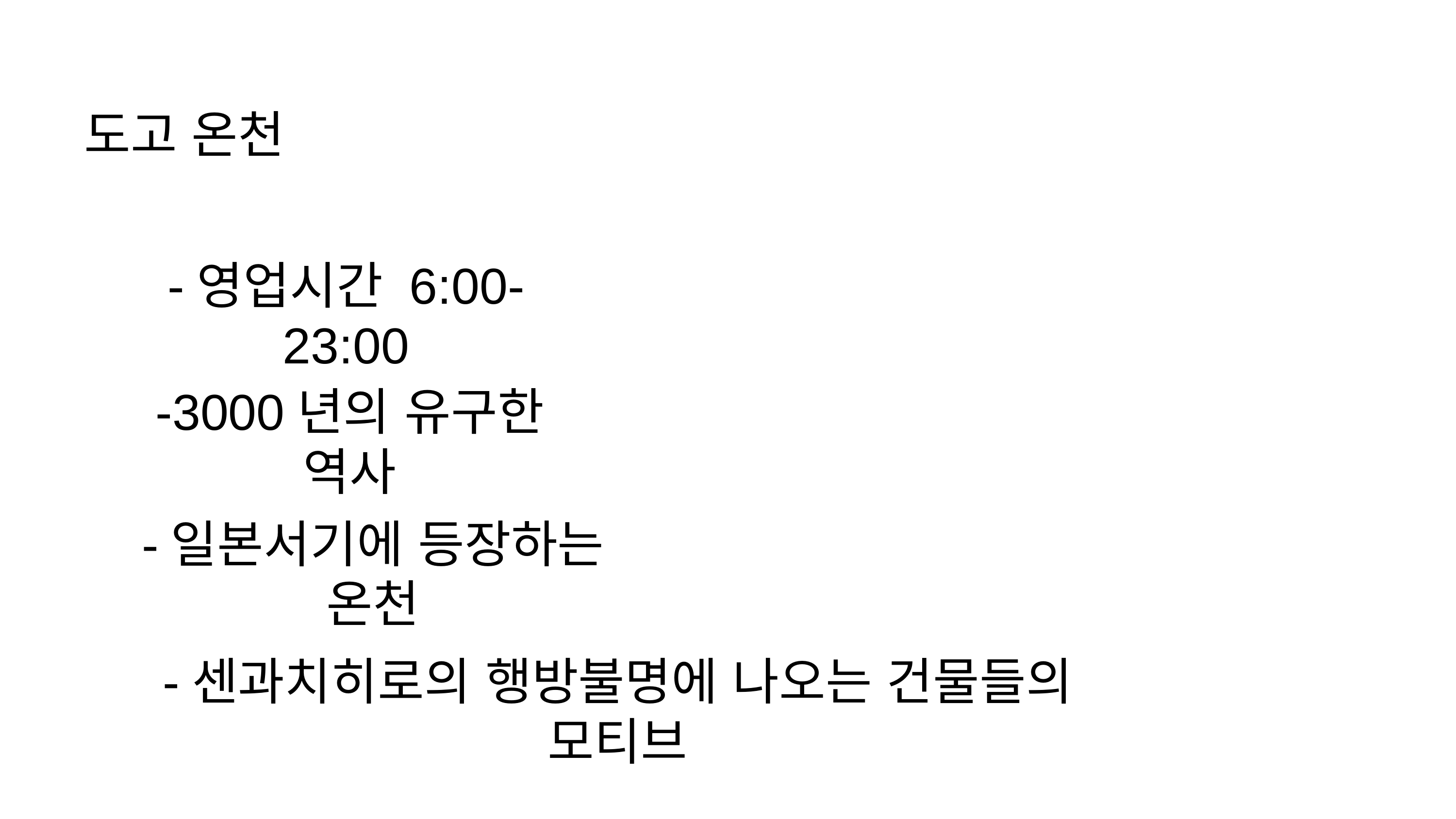

도고 온천
-영업시간 6:00-23:00
-3000년의 유구한 역사
-일본서기에 등장하는 온천
-센과치히로의 행방불명에 나오는 건물들의 모티브